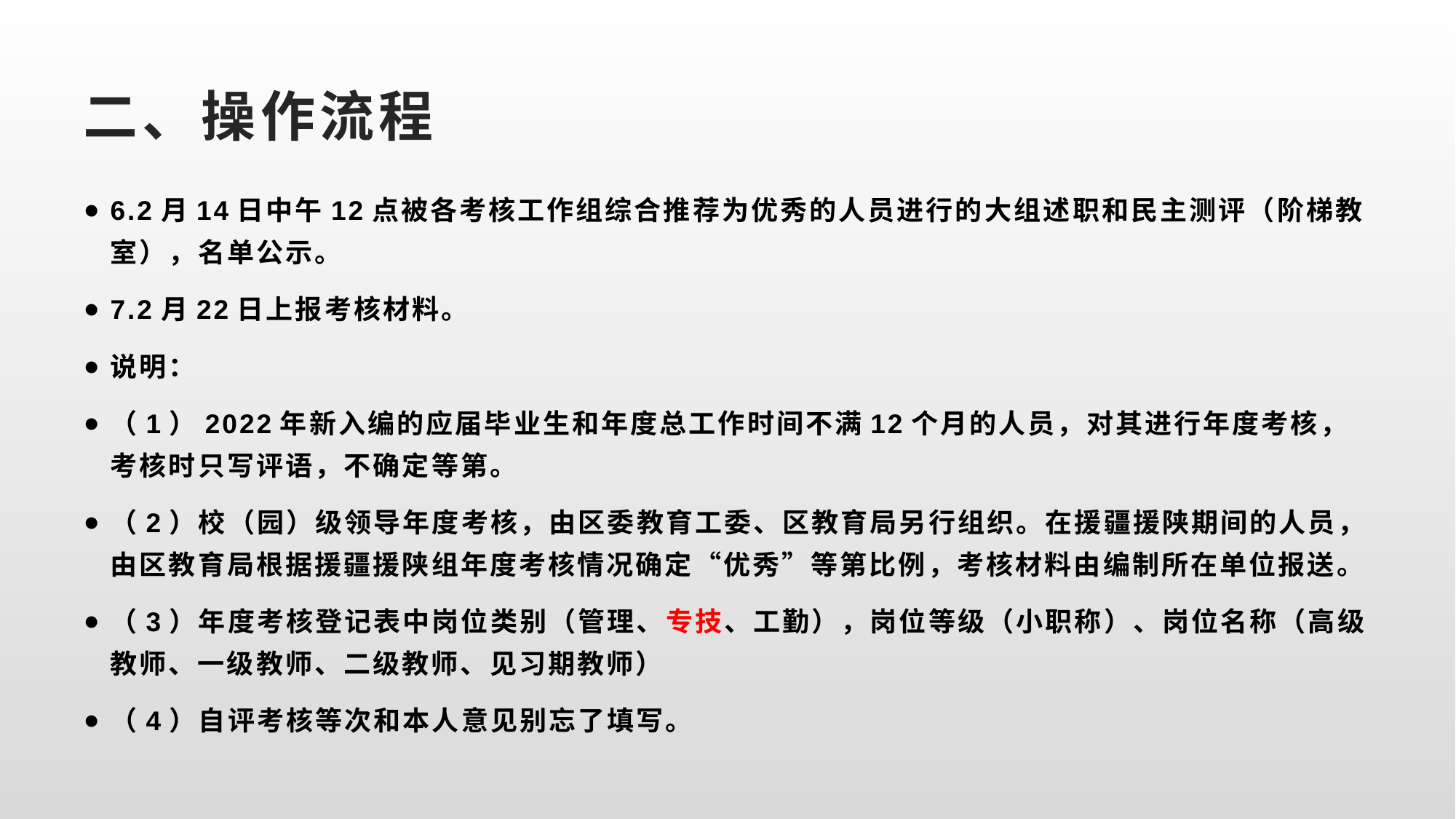

# 二、操作流程
6.2月14日中午12点被各考核工作组综合推荐为优秀的人员进行的大组述职和民主测评（阶梯教室），名单公示。
7.2月22日上报考核材料。
说明：
（1）2022年新入编的应届毕业生和年度总工作时间不满12个月的人员，对其进行年度考核，考核时只写评语，不确定等第。
（2）校（园）级领导年度考核，由区委教育工委、区教育局另行组织。在援疆援陕期间的人员，由区教育局根据援疆援陕组年度考核情况确定“优秀”等第比例，考核材料由编制所在单位报送。
（3）年度考核登记表中岗位类别（管理、专技、工勤），岗位等级（小职称）、岗位名称（高级教师、一级教师、二级教师、见习期教师）
（4）自评考核等次和本人意见别忘了填写。